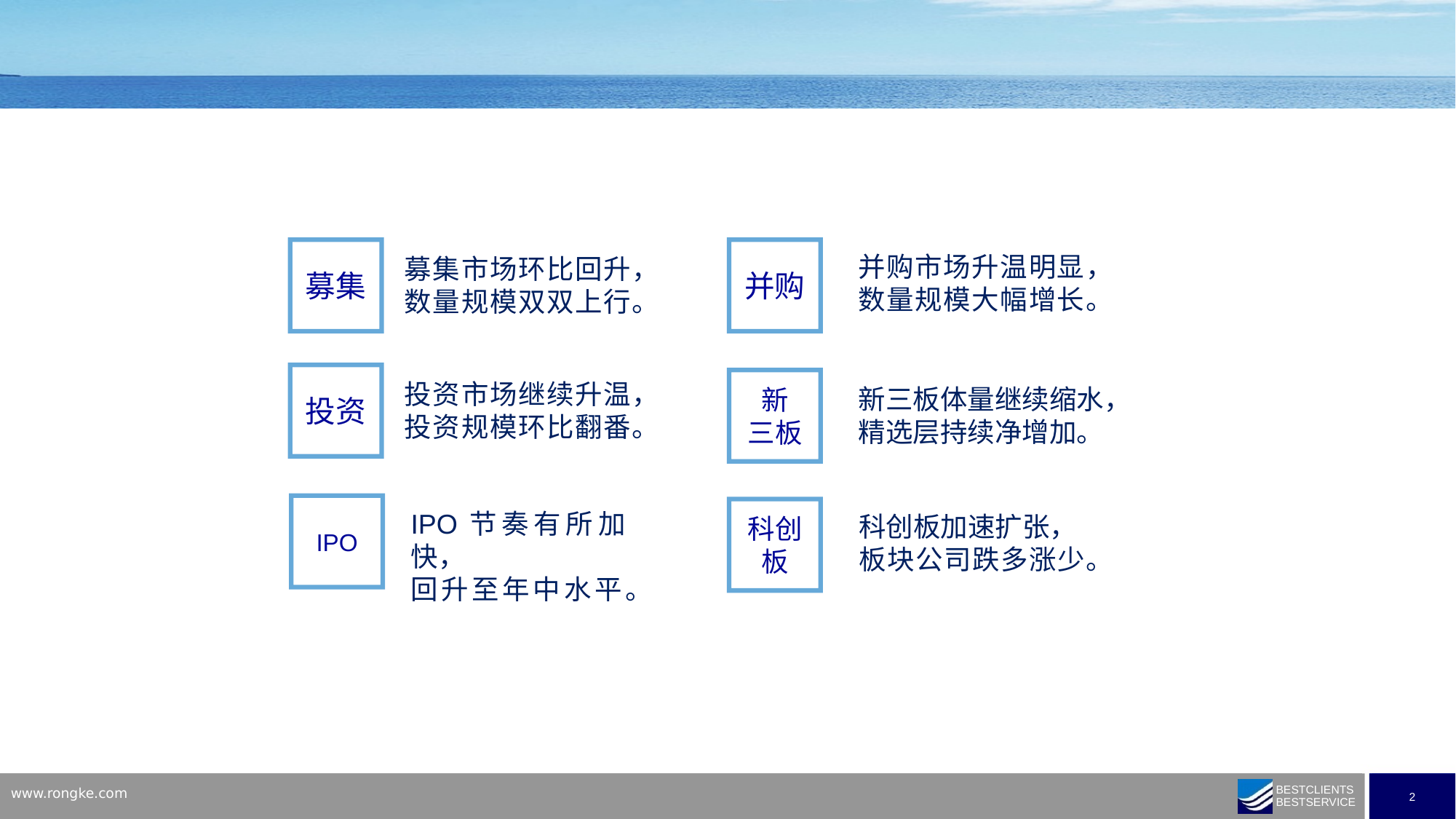

募集
并购
并购市场升温明显，
数量规模大幅增长。
募集市场环比回升，
数量规模双双上行。
投资
新
三板
投资市场继续升温，
投资规模环比翻番。
新三板体量继续缩水，
精选层持续净增加。
IPO
科创板
IPO节奏有所加快，
回升至年中水平。
科创板加速扩张，
板块公司跌多涨少。